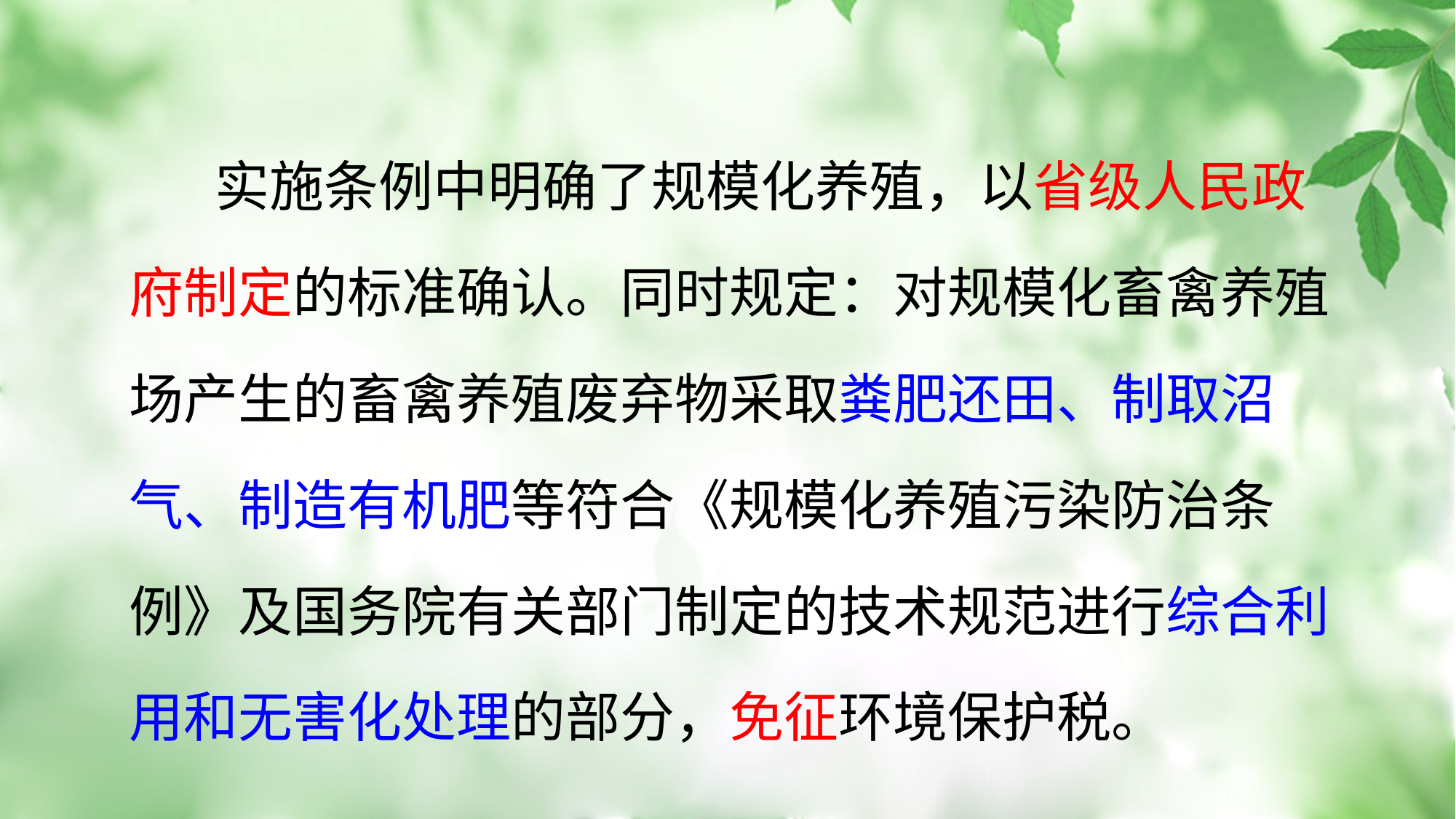

实施条例中明确了规模化养殖，以省级人民政府制定的标准确认。同时规定：对规模化畜禽养殖场产生的畜禽养殖废弃物采取粪肥还田、制取沼气、制造有机肥等符合《规模化养殖污染防治条例》及国务院有关部门制定的技术规范进行综合利用和无害化处理的部分，免征环境保护税。